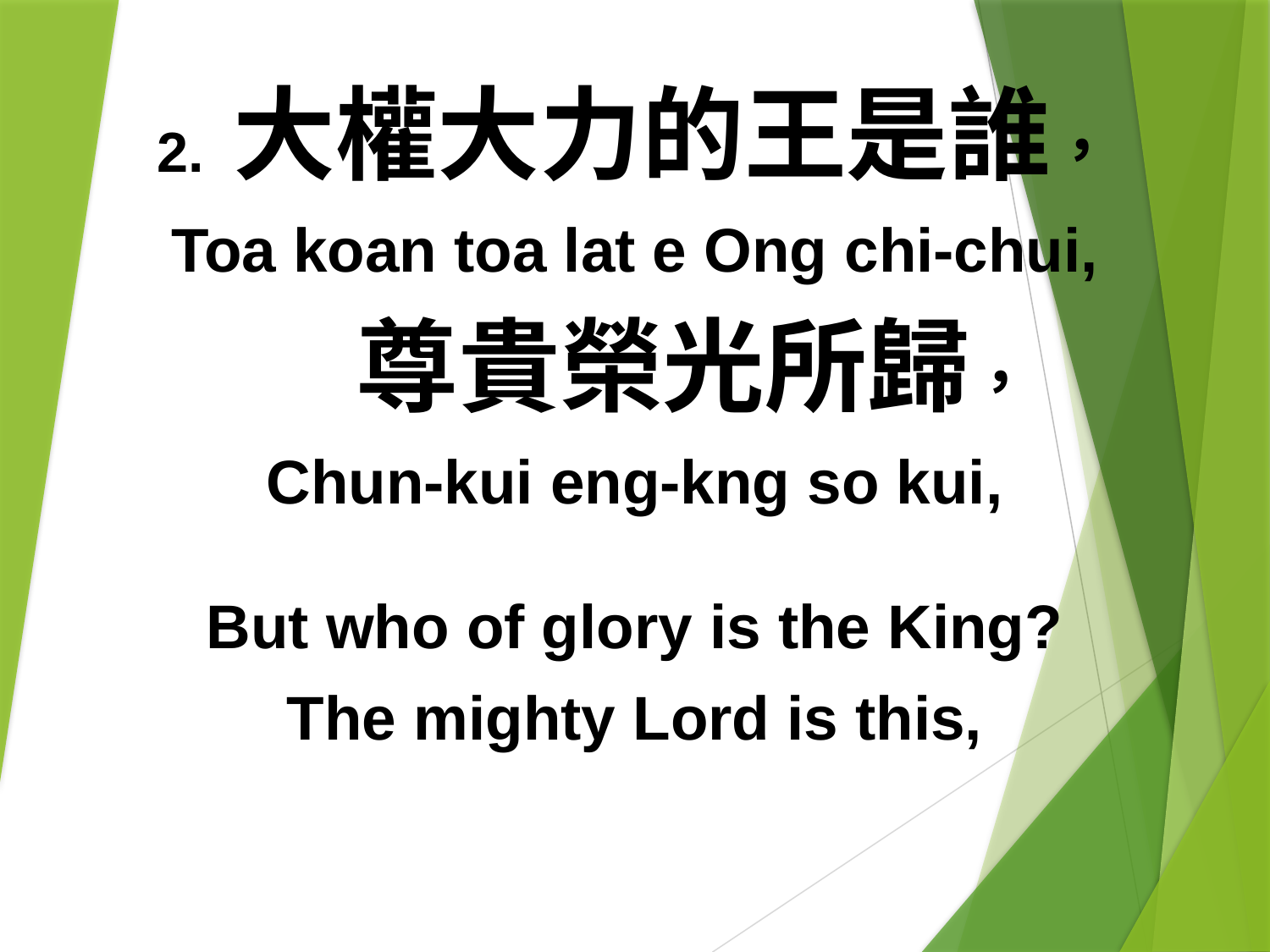

2. 大權大力的王是誰，
Toa koan toa lat e Ong chi-chui,
    尊貴榮光所歸，
Chun-kui eng-kng so kui,

But who of glory is the King?
The mighty Lord is this,